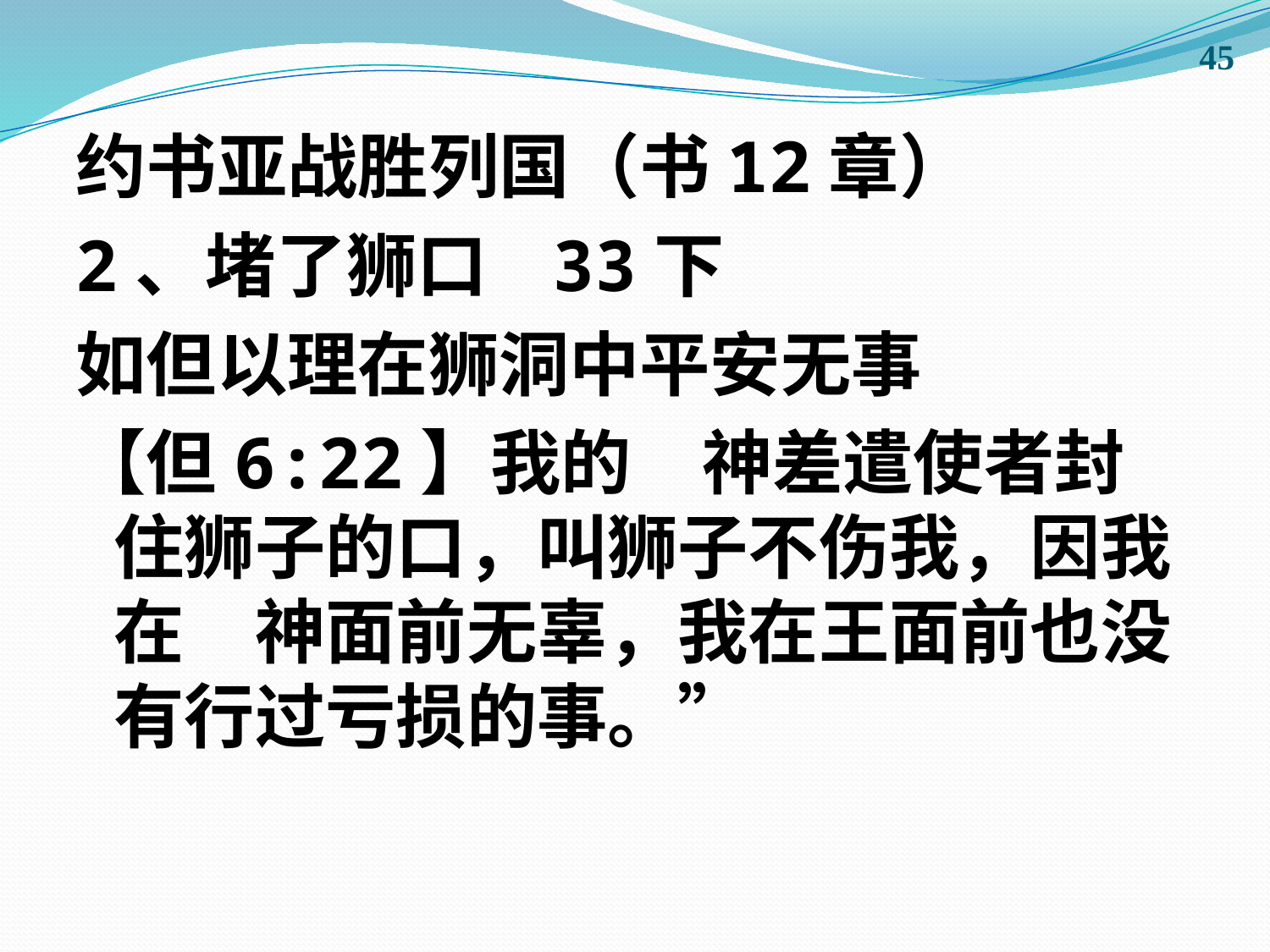

45
约书亚战胜列国（书12章）
2、堵了狮口   33下
如但以理在狮洞中平安无事
【但6:22】我的　神差遣使者封住狮子的口，叫狮子不伤我，因我在　神面前无辜，我在王面前也没有行过亏损的事。”